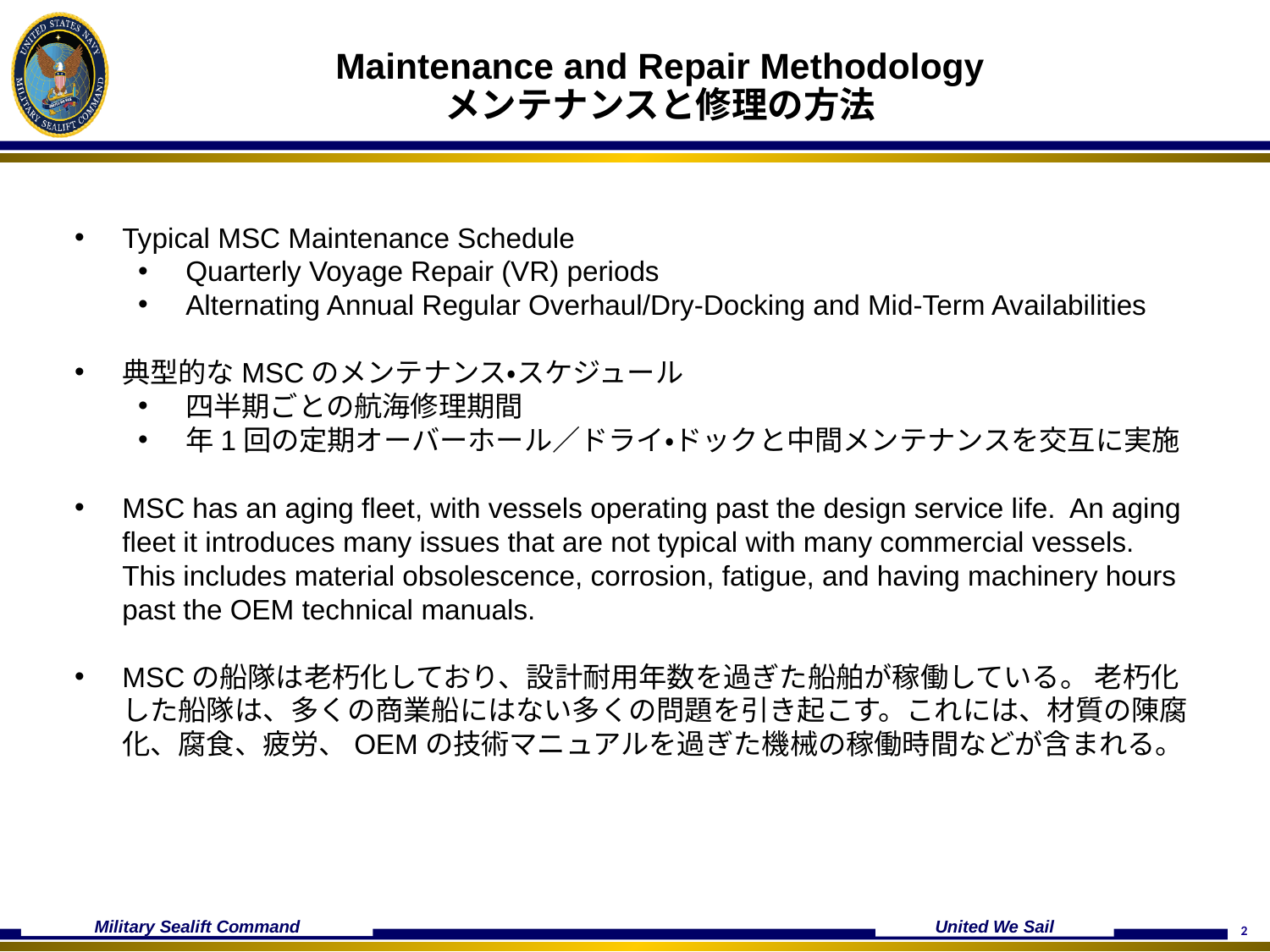

# Maintenance and Repair Methodology メンテナンスと修理の方法

Typical MSC Maintenance Schedule
Quarterly Voyage Repair (VR) periods
Alternating Annual Regular Overhaul/Dry-Docking and Mid-Term Availabilities

典型的なMSCのメンテナンス・スケジュール
四半期ごとの航海修理期間
年1回の定期オーバーホール／ドライ・ドックと中間メンテナンスを交互に実施

MSC has an aging fleet, with vessels operating past the design service life.  An aging fleet it introduces many issues that are not typical with many commercial vessels.  This includes material obsolescence, corrosion, fatigue, and having machinery hours past the OEM technical manuals.

MSCの船隊は老朽化しており、設計耐用年数を過ぎた船舶が稼働している。 老朽化した船隊は、多くの商業船にはない多くの問題を引き起こす。これには、材質の陳腐化、腐食、疲労、OEMの技術マニュアルを過ぎた機械の稼働時間などが含まれる。